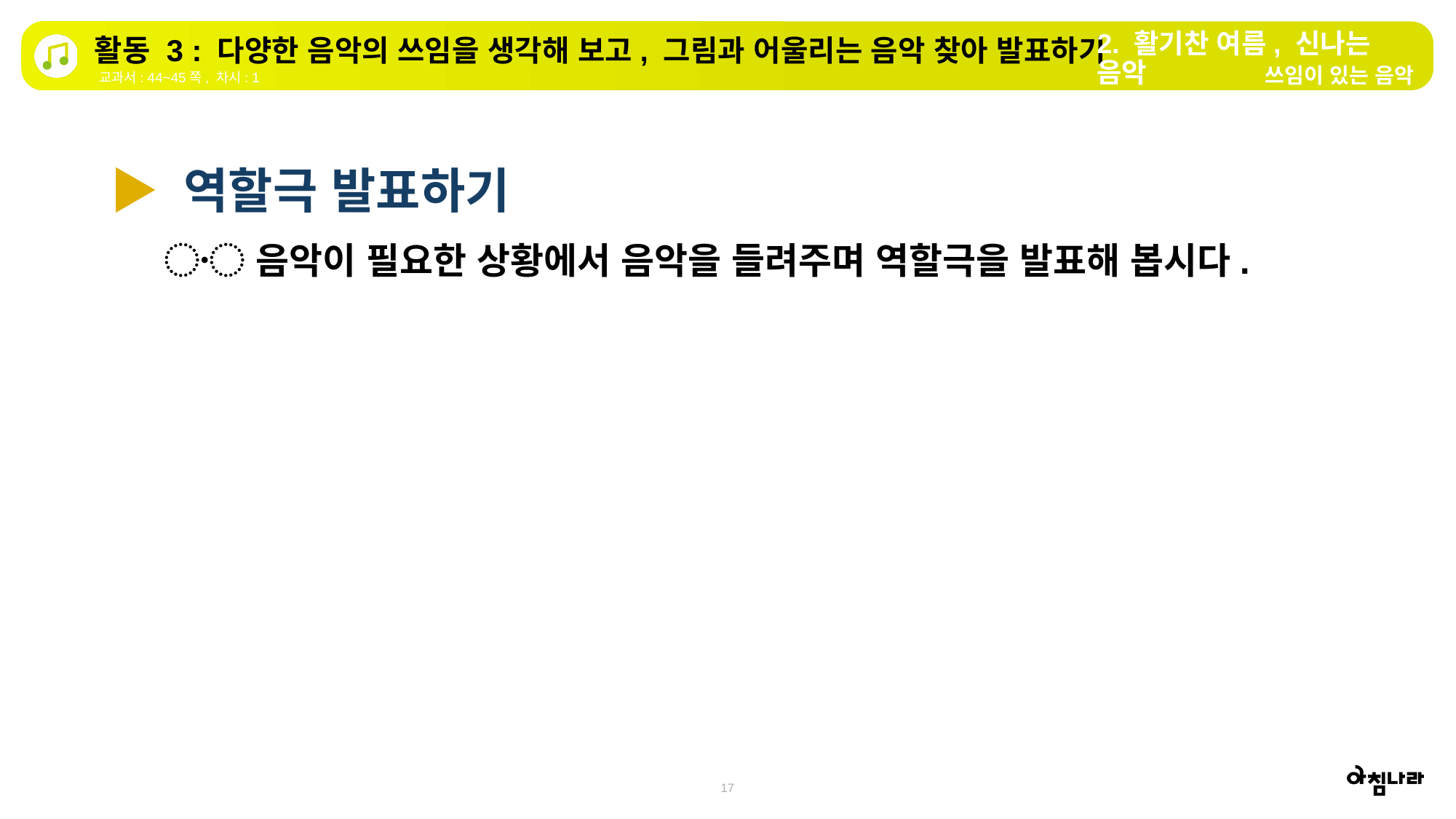

2. 활기찬 여름, 신나는 음악
활동 3 : 다양한 음악의 쓰임을 생각해 보고, 그림과 어울리는 음악 찾아 발표하기
쓰임이 있는 음악
교과서: 44~45쪽, 차시: 1
▶ 역할극 발표하기
〮 음악이 필요한 상황에서 음악을 들려주며 역할극을 발표해 봅시다.
17